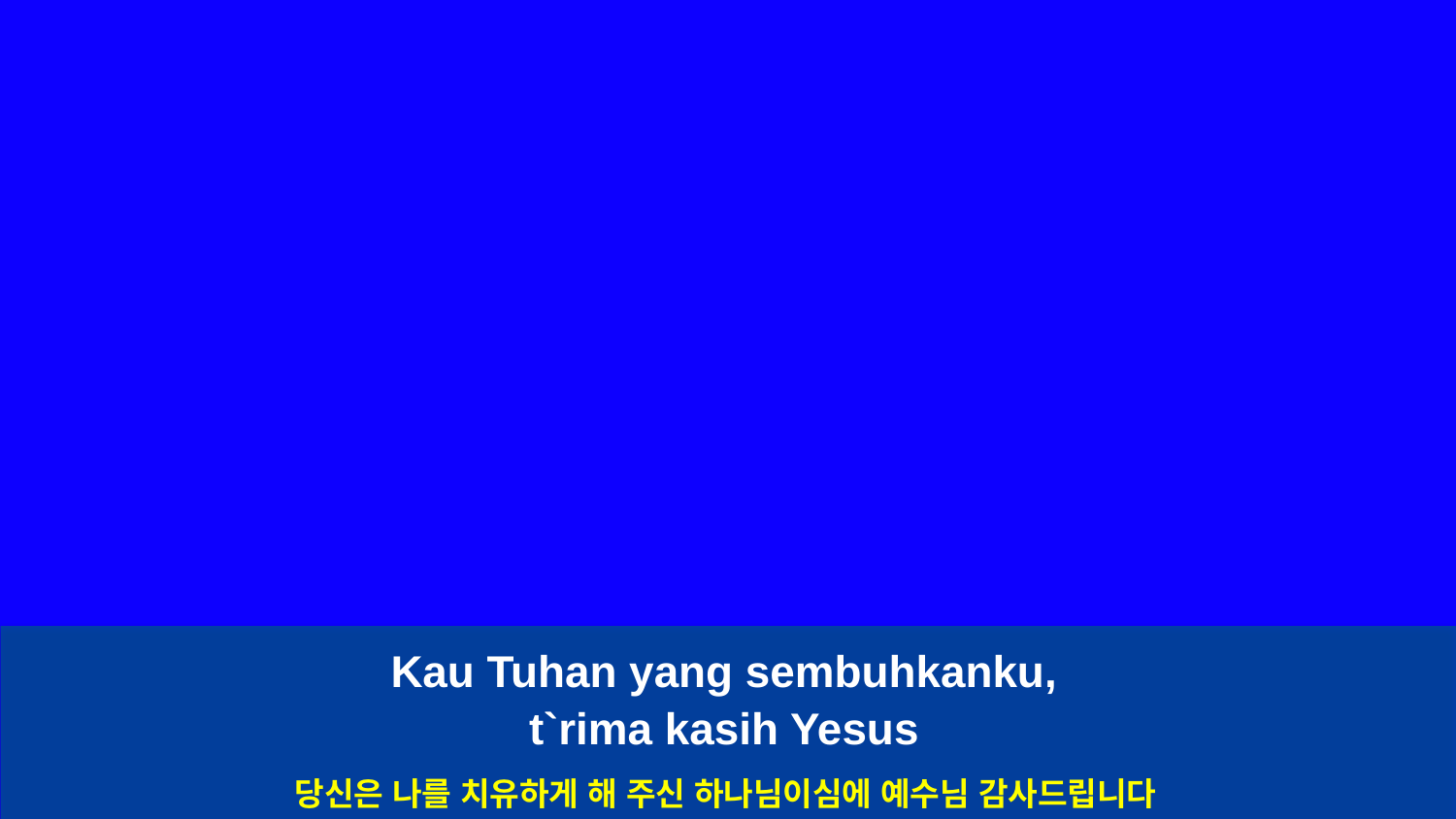

Kau Tuhan yang sembuhkanku,
t`rima kasih Yesus
당신은 나를 치유하게 해 주신 하나님이심에 예수님 감사드립니다